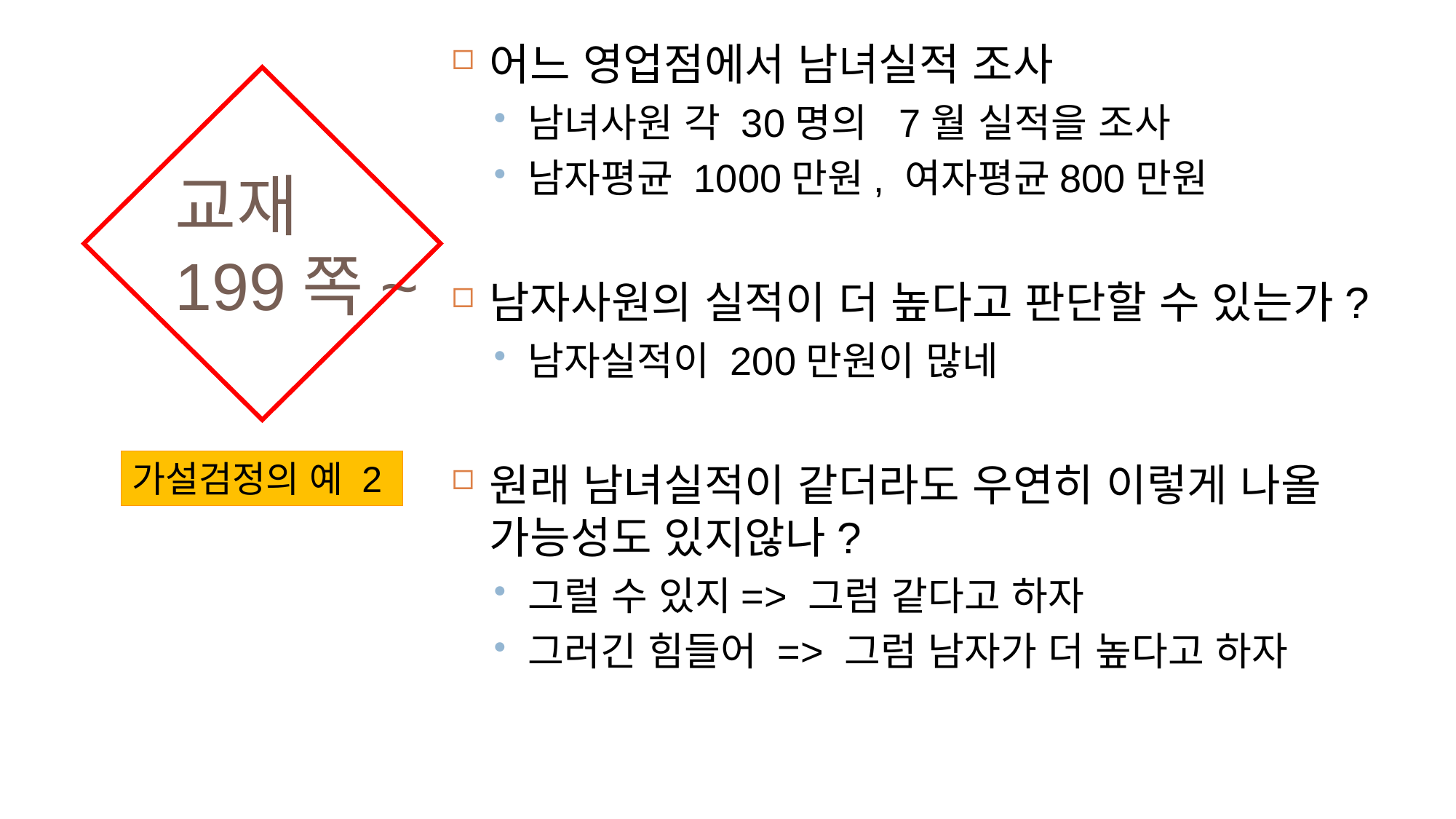

어느 영업점에서 남녀실적 조사
남녀사원 각 30명의  7월 실적을 조사
남자평균 1000만원, 여자평균800만원

남자사원의 실적이 더 높다고 판단할 수 있는가?
남자실적이 200만원이 많네

원래 남녀실적이 같더라도 우연히 이렇게 나올 가능성도 있지않나?
그럴 수 있지=> 그럼 같다고 하자
그러긴 힘들어 => 그럼 남자가 더 높다고 하자

# 교재 199쪽~
가설검정의 예 2